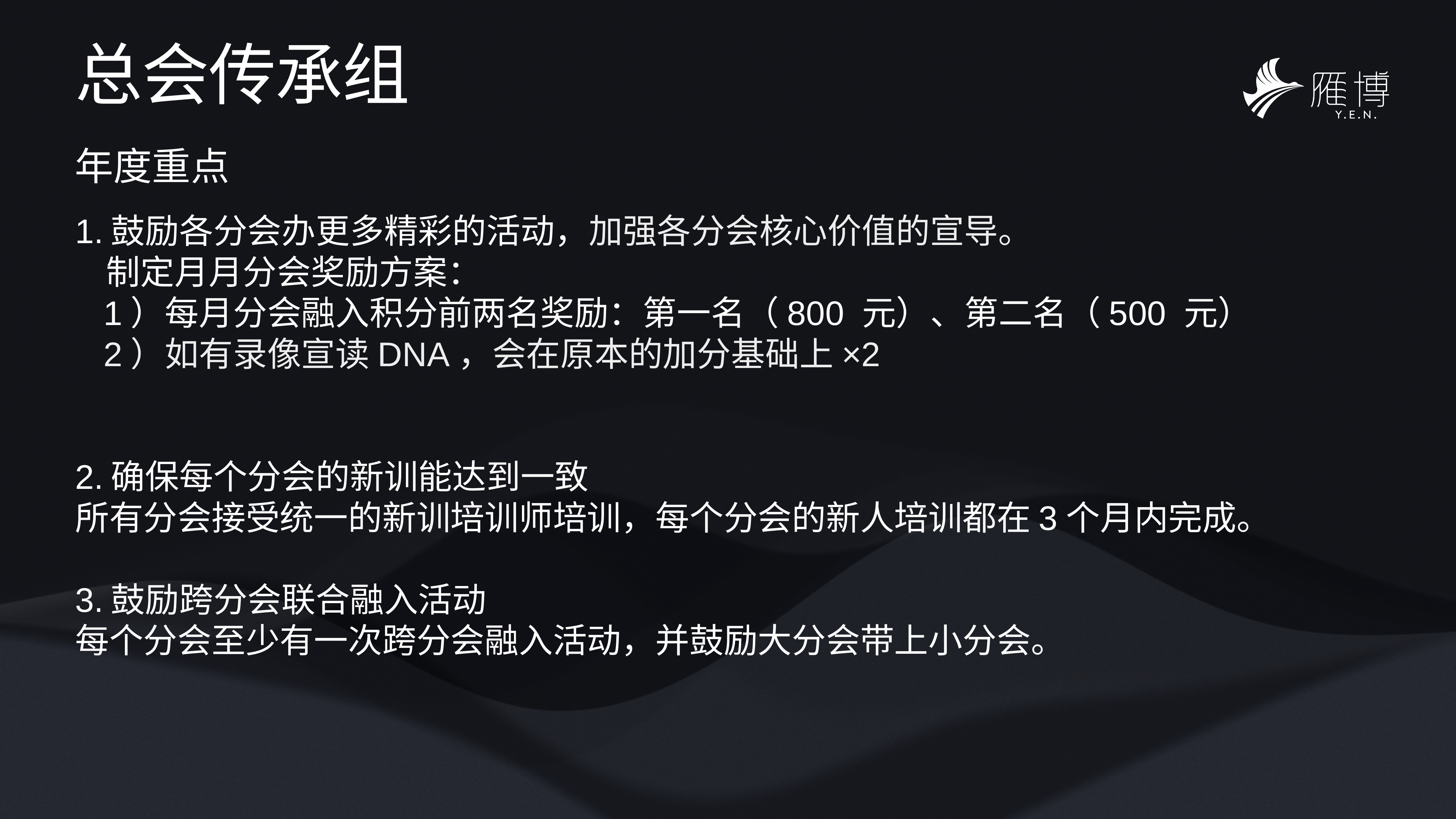

# 总会传承组
年度重点
鼓励各分会办更多精彩的活动，加强各分会核心价值的宣导。
   制定月月分会奖励方案：
   1）每月分会融入积分前两名奖励：第一名（800 元）、第二名（500 元）
   2）如有录像宣读DNA，会在原本的加分基础上×2

确保每个分会的新训能达到一致
所有分会接受统一的新训培训师培训，每个分会的新人培训都在3个月内完成。

鼓励跨分会联合融入活动
每个分会至少有一次跨分会融入活动，并鼓励大分会带上小分会。